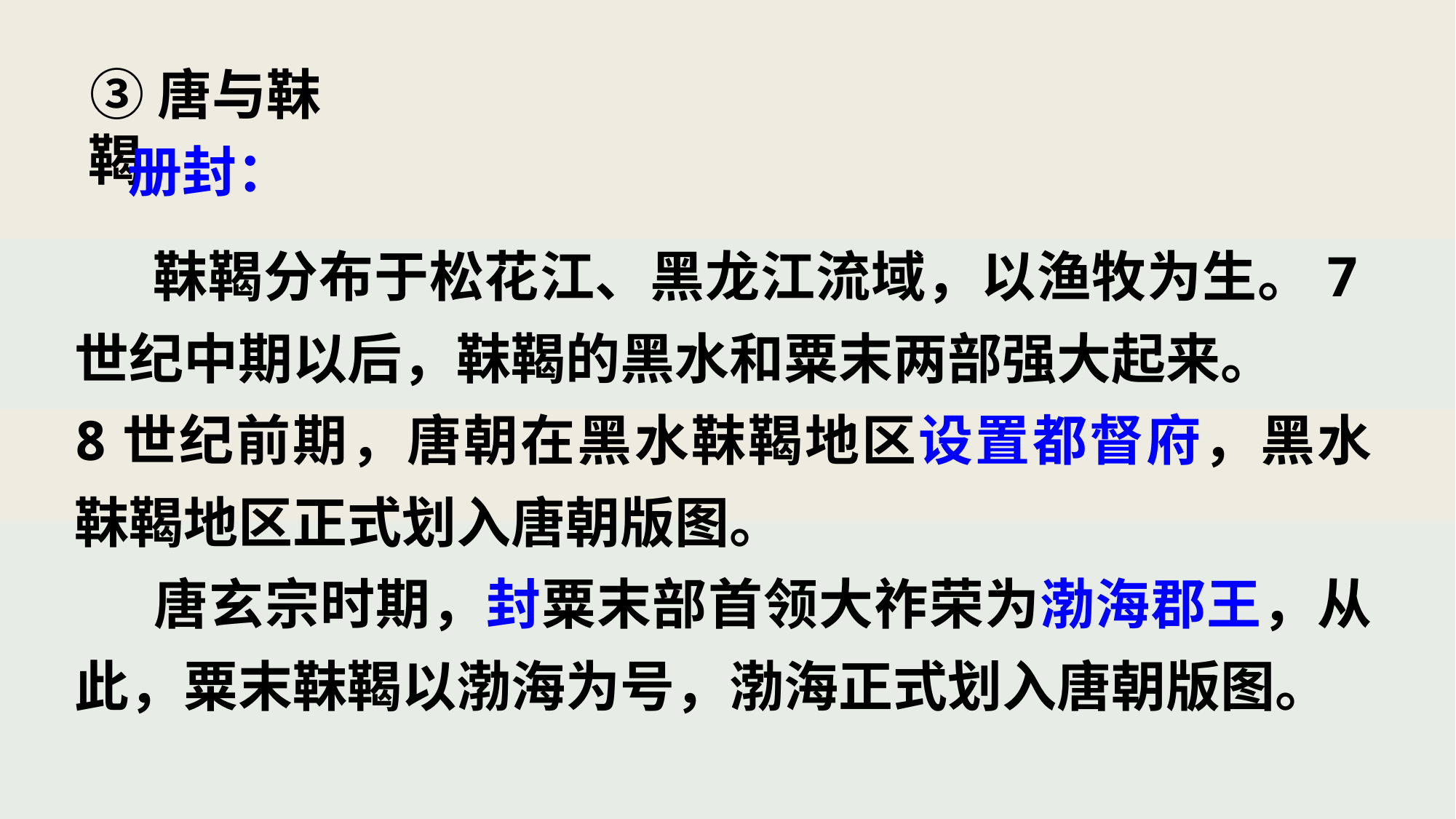

③唐与靺鞨
册封：
     靺鞨分布于松花江、黑龙江流域，以渔牧为生。7世纪中期以后，靺鞨的黑水和粟末两部强大起来。
8世纪前期，唐朝在黑水靺鞨地区设置都督府，黑水靺鞨地区正式划入唐朝版图。
     唐玄宗时期，封粟末部首领大祚荣为渤海郡王，从此，粟末靺鞨以渤海为号，渤海正式划入唐朝版图。